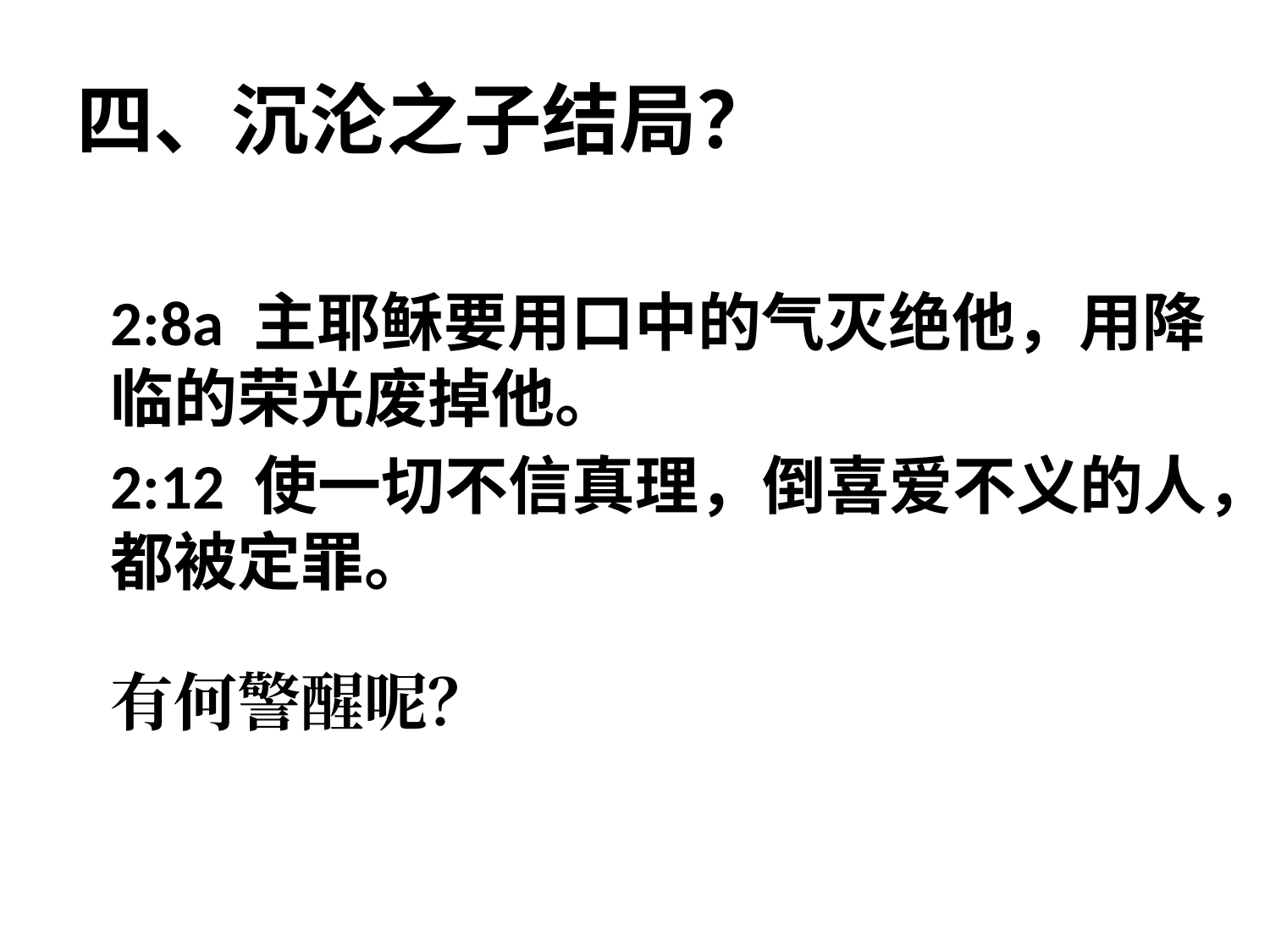

# 四、沉沦之子结局？
2:8a 主耶稣要用口中的气灭绝他，用降临的荣光废掉他。
2:12 使一切不信真理，倒喜爱不义的人，都被定罪。
有何警醒呢？